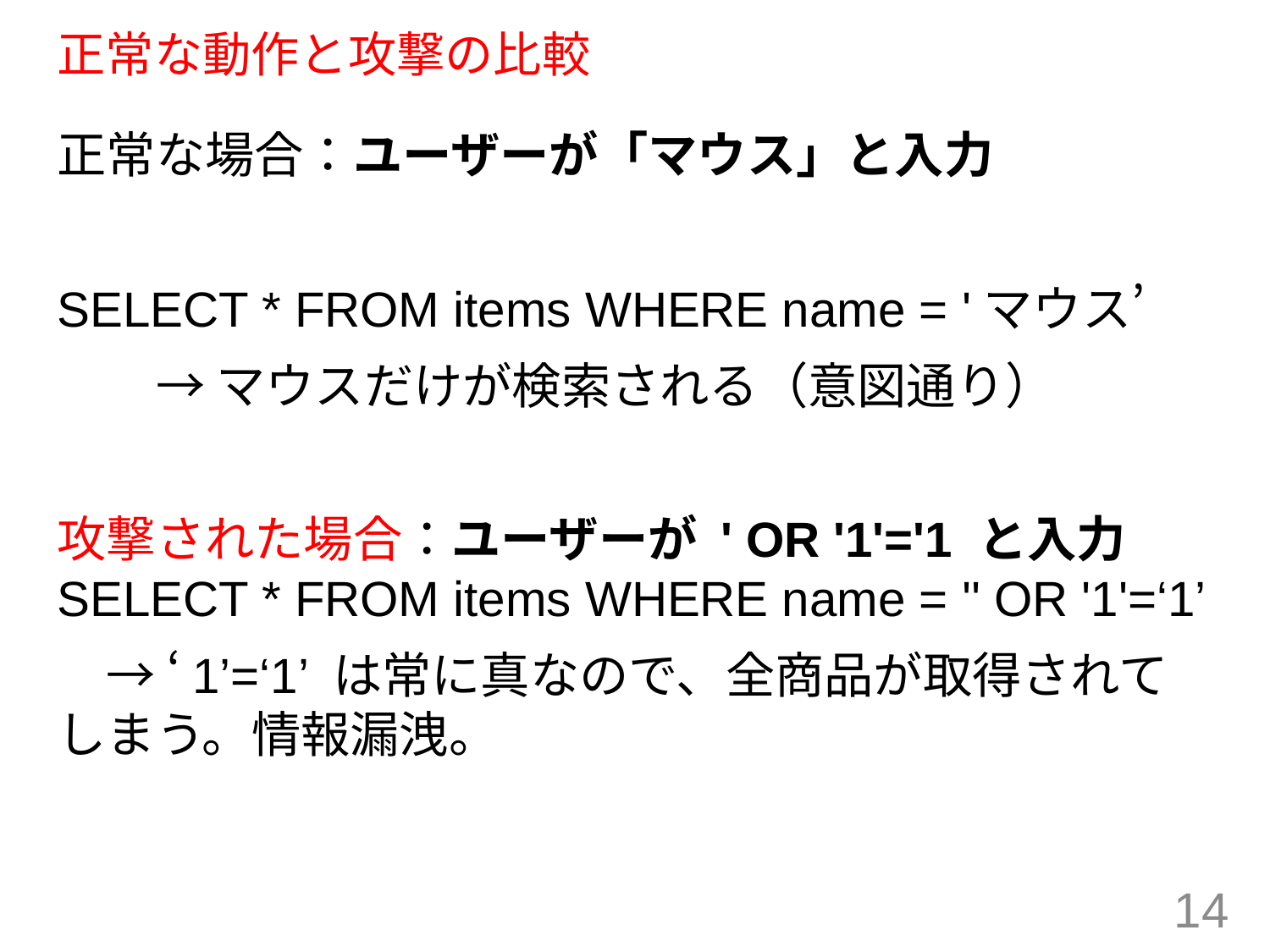

# 正常な動作と攻撃の比較
正常な場合：ユーザーが「マウス」と入力

SELECT * FROM items WHERE name = 'マウス’
　　→ マウスだけが検索される（意図通り）

攻撃された場合：ユーザーが ' OR '1'='1 と入力SELECT * FROM items WHERE name = '' OR '1'=‘1’
　→ ‘1’=‘1’ は常に真なので、全商品が取得されてしまう。情報漏洩。
14